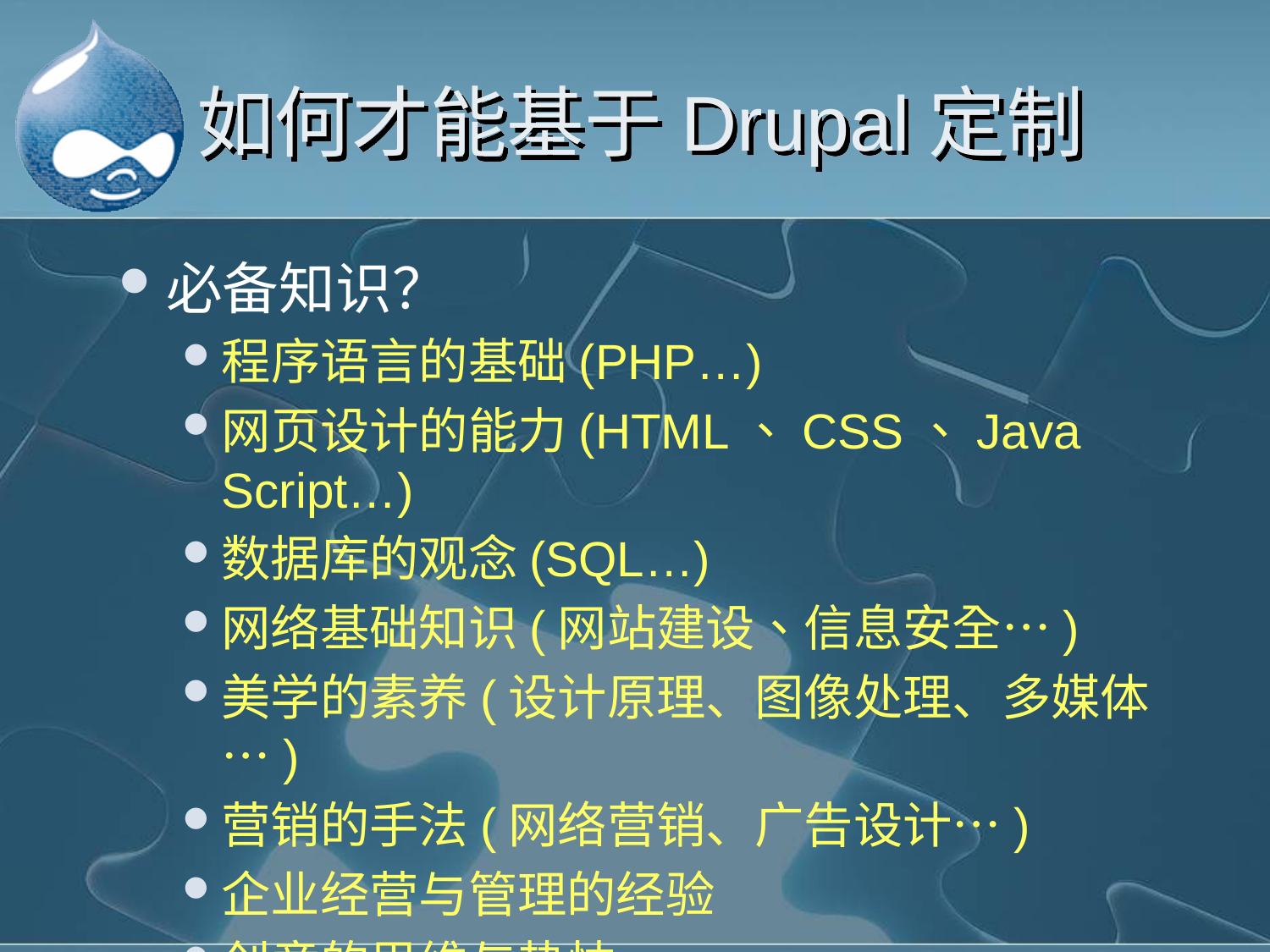

# 如何才能基于Drupal定制
必备知识？
程序语言的基础(PHP…)
网页设计的能力(HTML、CSS、Java Script…)
数据库的观念(SQL…)
网络基础知识(网站建设、信息安全…)
美学的素养(设计原理、图像处理、多媒体…)
营销的手法(网络营销、广告设计…)
企业经营与管理的经验
创意的思维与热忱